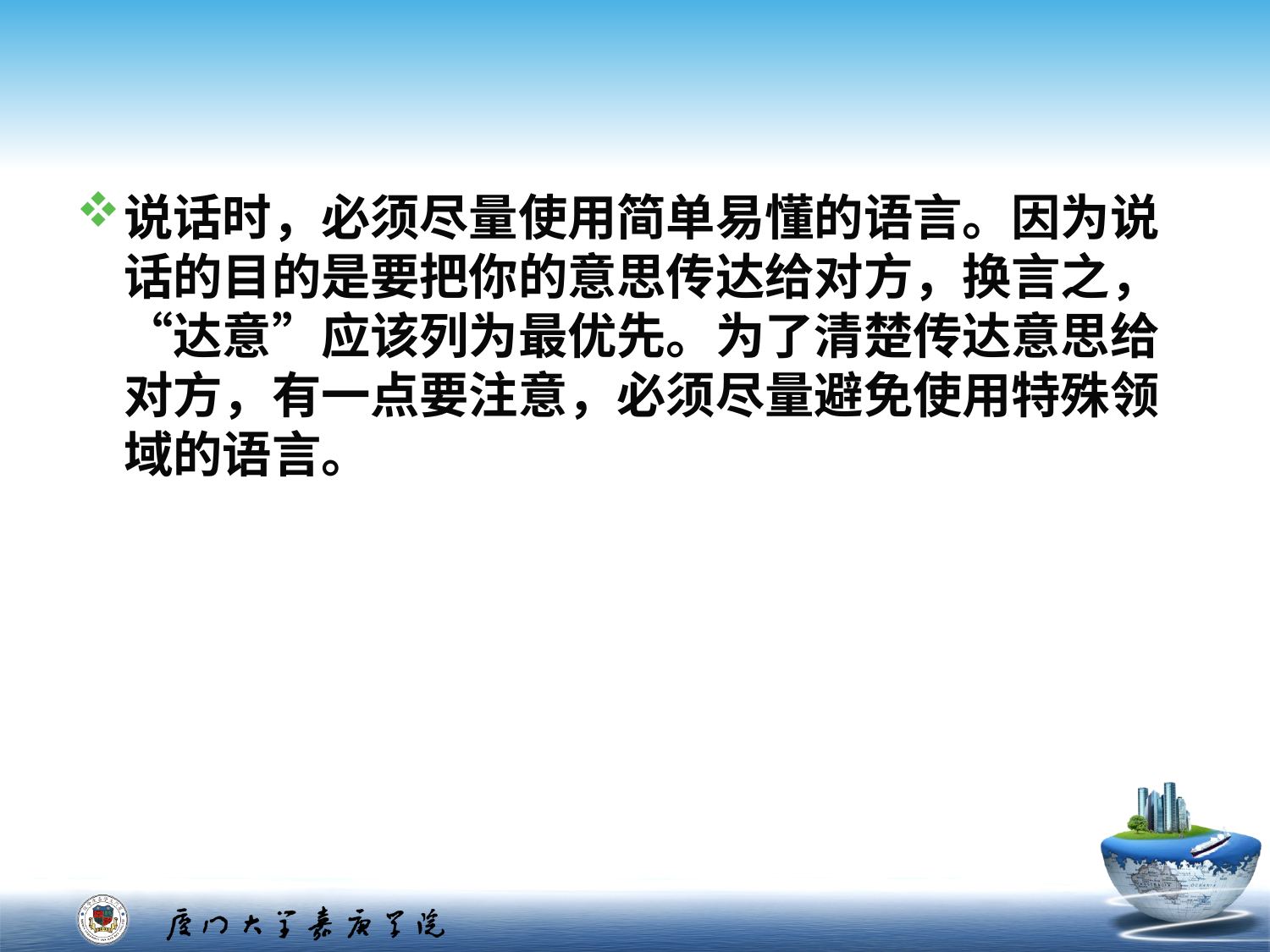

#
说话时，必须尽量使用简单易懂的语言。因为说话的目的是要把你的意思传达给对方，换言之，“达意”应该列为最优先。为了清楚传达意思给对方，有一点要注意，必须尽量避免使用特殊领域的语言。